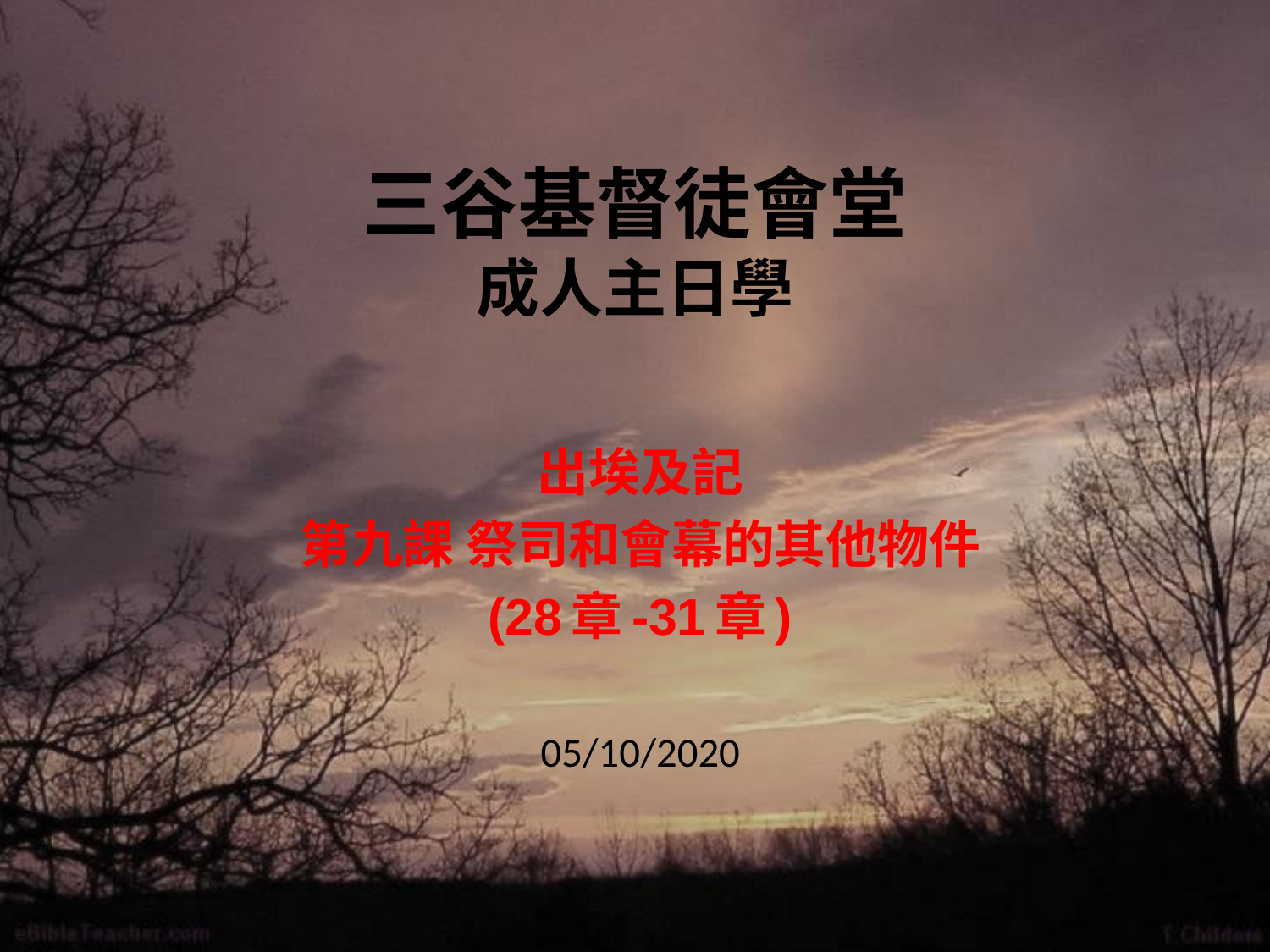

# 三谷基督徒會堂 成人主日學
出埃及記
第九課 祭司和會幕的其他物件
(28章-31章)

05/10/2020